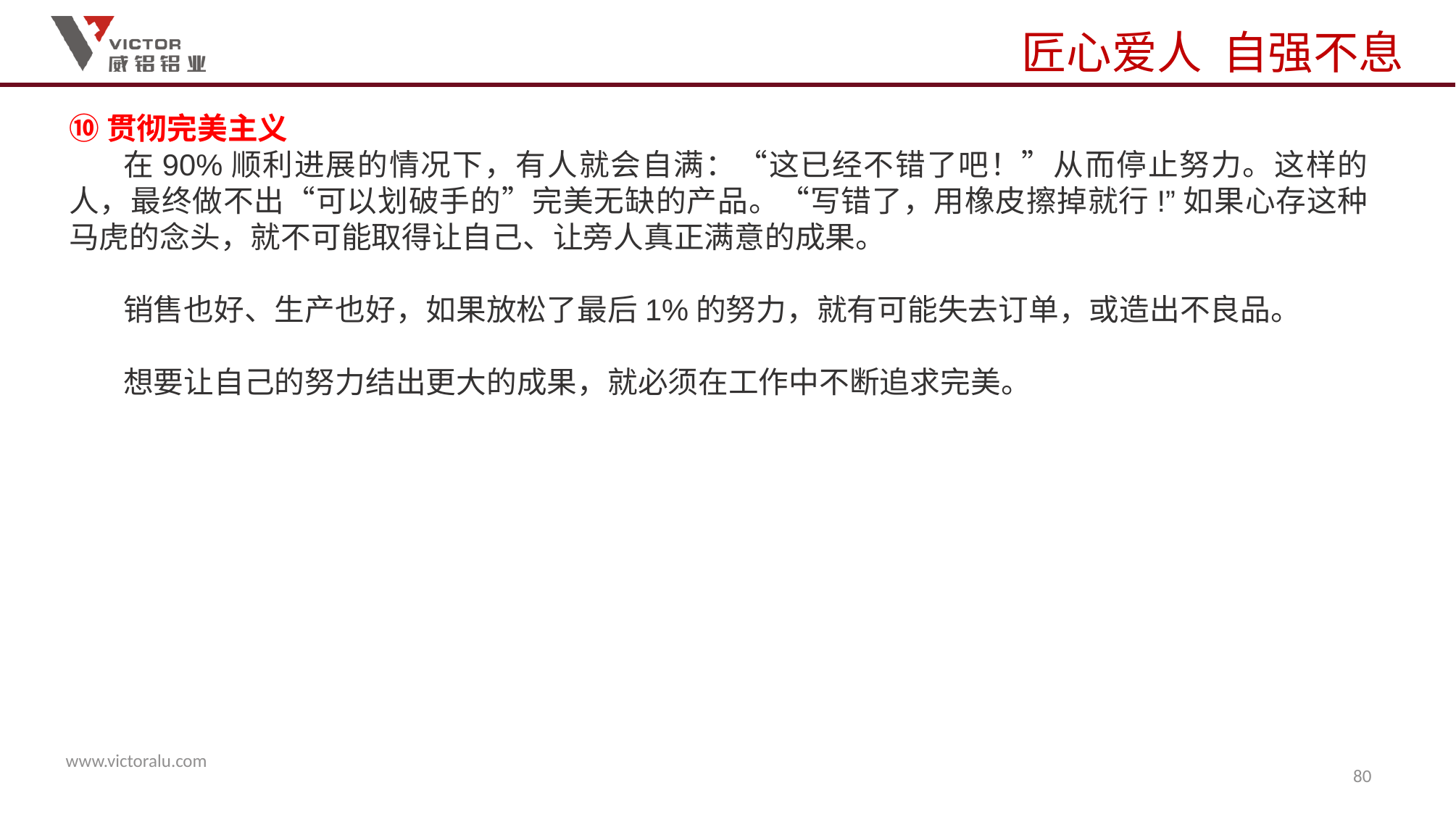

⑩贯彻完美主义
在90%顺利进展的情况下，有人就会自满：“这已经不错了吧！”从而停止努力。这样的人，最终做不出“可以划破手的”完美无缺的产品。“写错了，用橡皮擦掉就行!”如果心存这种马虎的念头，就不可能取得让自己、让旁人真正满意的成果。

销售也好、生产也好，如果放松了最后1%的努力，就有可能失去订单，或造出不良品。

想要让自己的努力结出更大的成果，就必须在工作中不断追求完美。
80